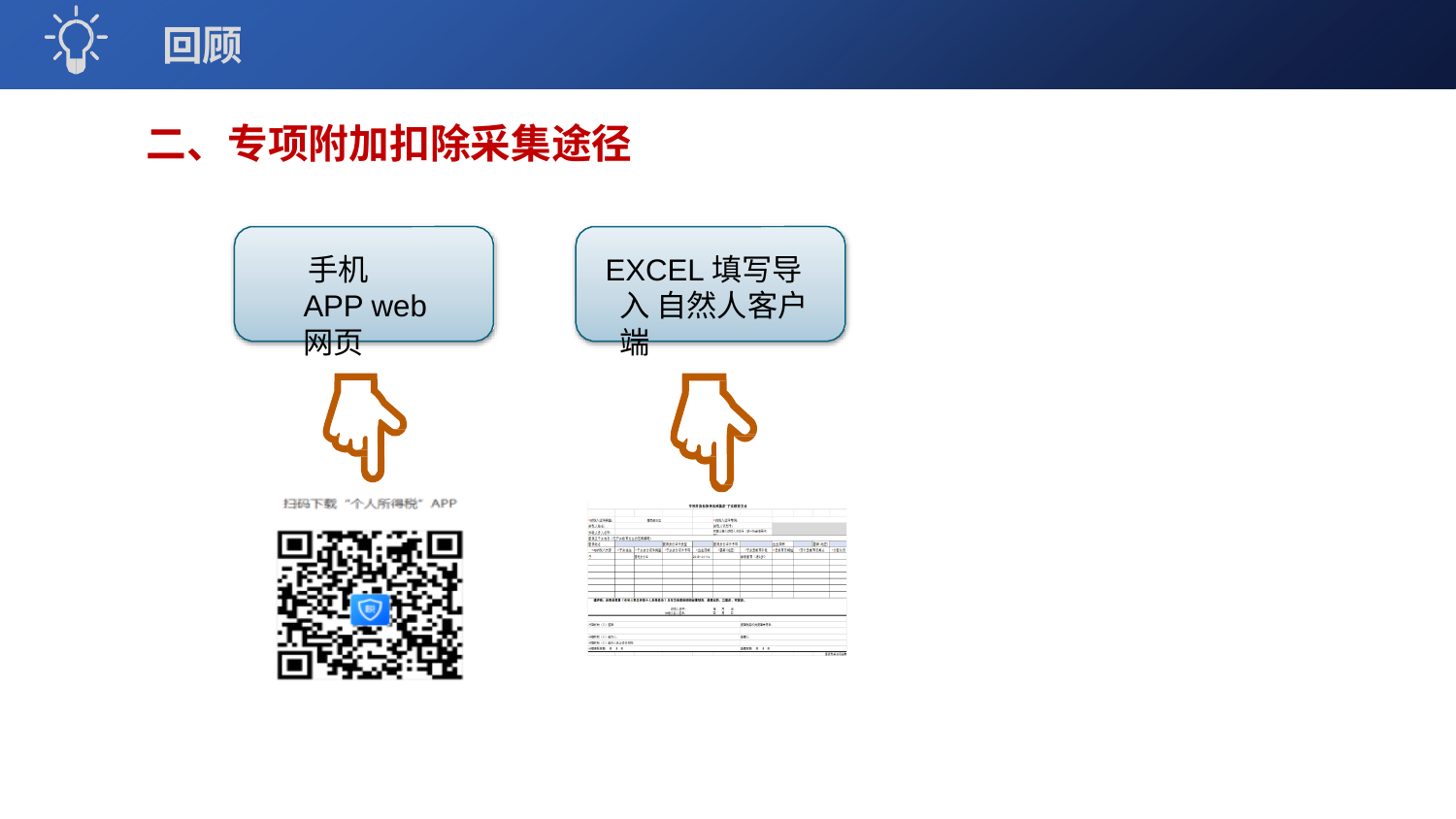

回顾
# 二、专项附加扣除采集途径

手机APP web网页
EXCEL填写导入 自然人客户端